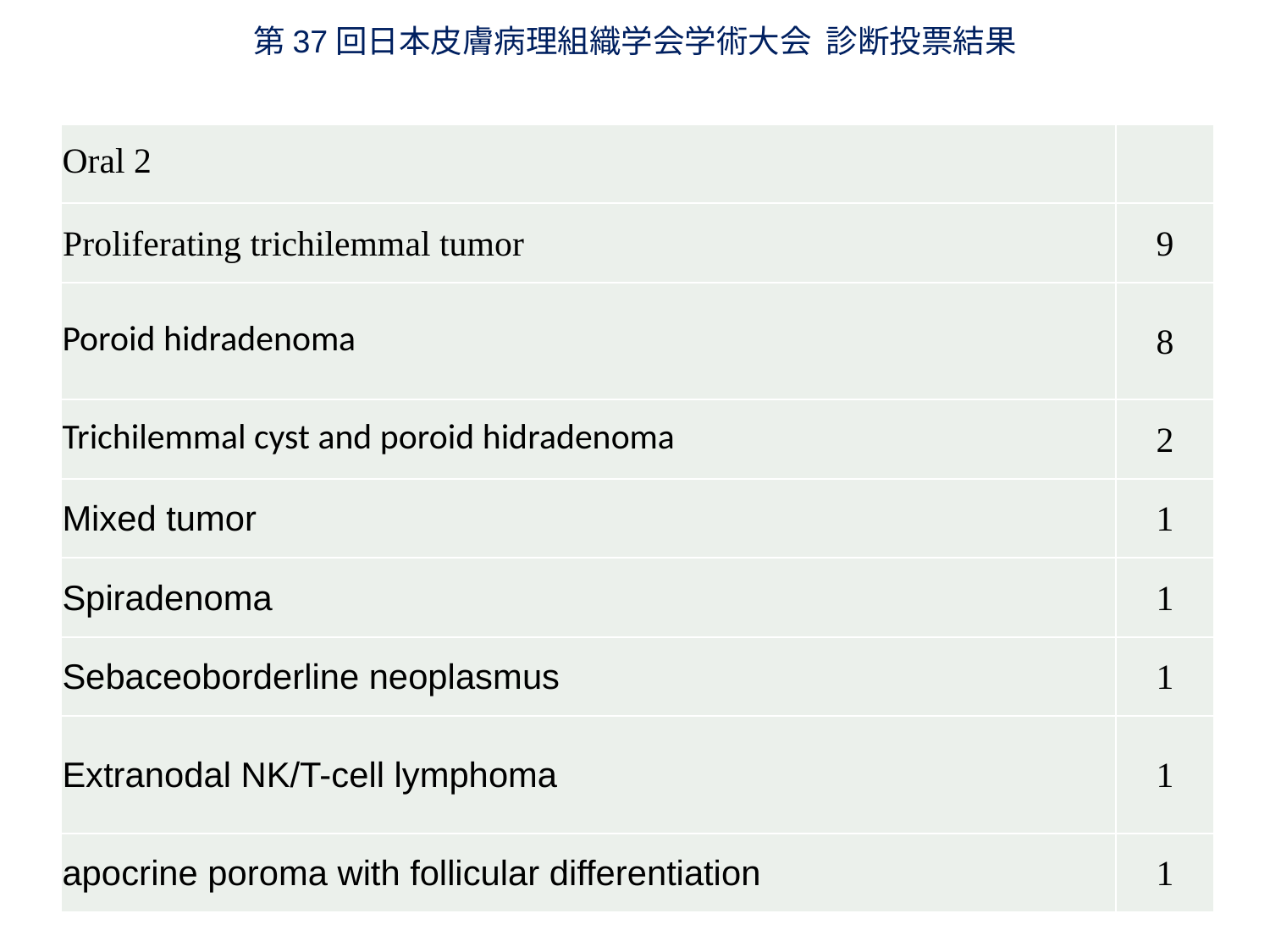

第37回日本皮膚病理組織学会学術大会  診断投票結果
| Oral 2 |  |
| --- | --- |
| Proliferating trichilemmal tumor | 9 |
| Poroid hidradenoma | 8 |
| Trichilemmal cyst and poroid hidradenoma | 2 |
| Mixed tumor | 1 |
| Spiradenoma | 1 |
| Sebaceoborderline neoplasmus | 1 |
| Extranodal NK/T-cell lymphoma | 1 |
| apocrine poroma with follicular differentiation | 1 |